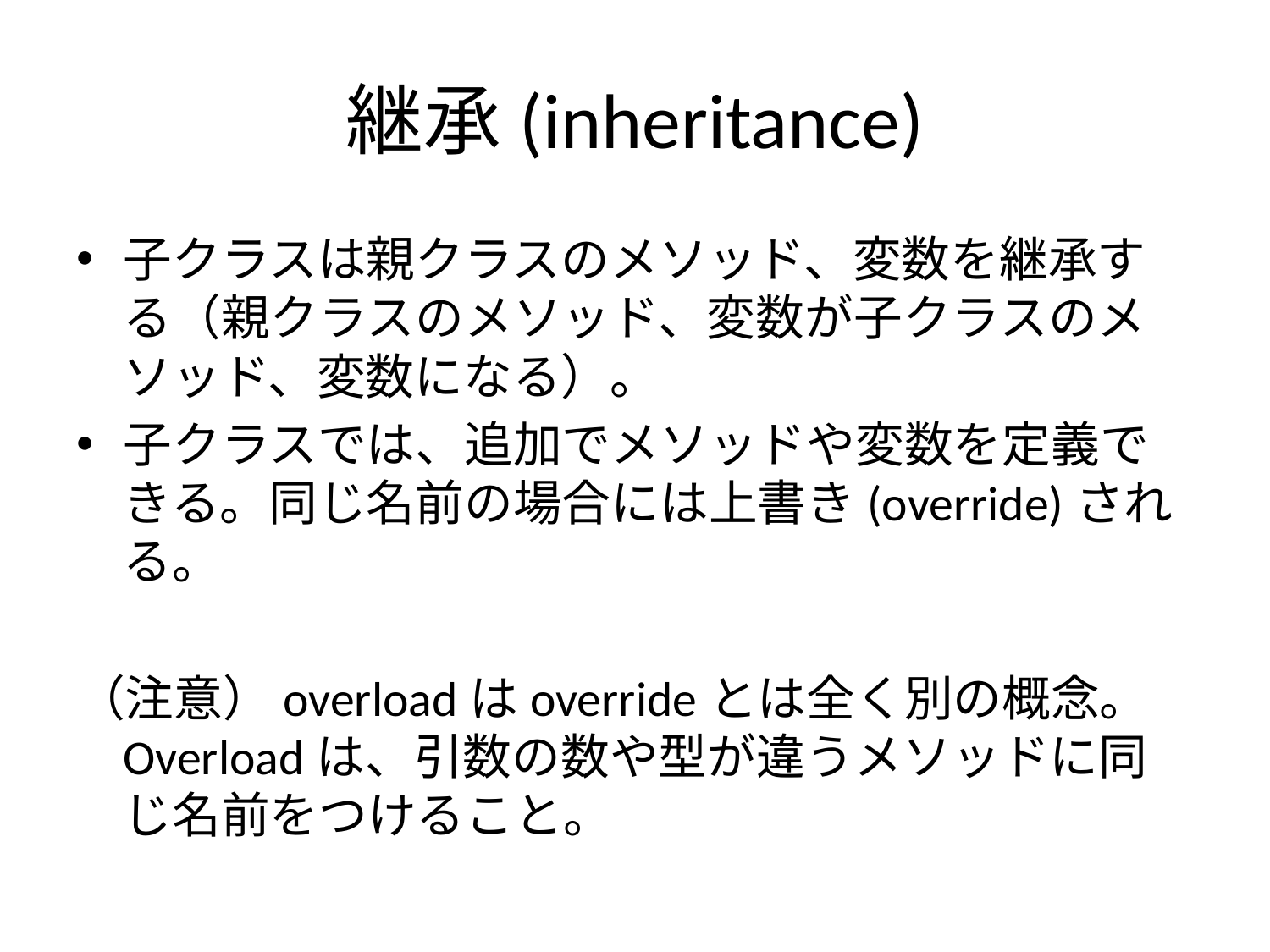

# 継承(inheritance)
子クラスは親クラスのメソッド、変数を継承する（親クラスのメソッド、変数が子クラスのメソッド、変数になる）。
子クラスでは、追加でメソッドや変数を定義できる。同じ名前の場合には上書き(override)される。

（注意）overloadはoverrideとは全く別の概念。Overloadは、引数の数や型が違うメソッドに同じ名前をつけること。